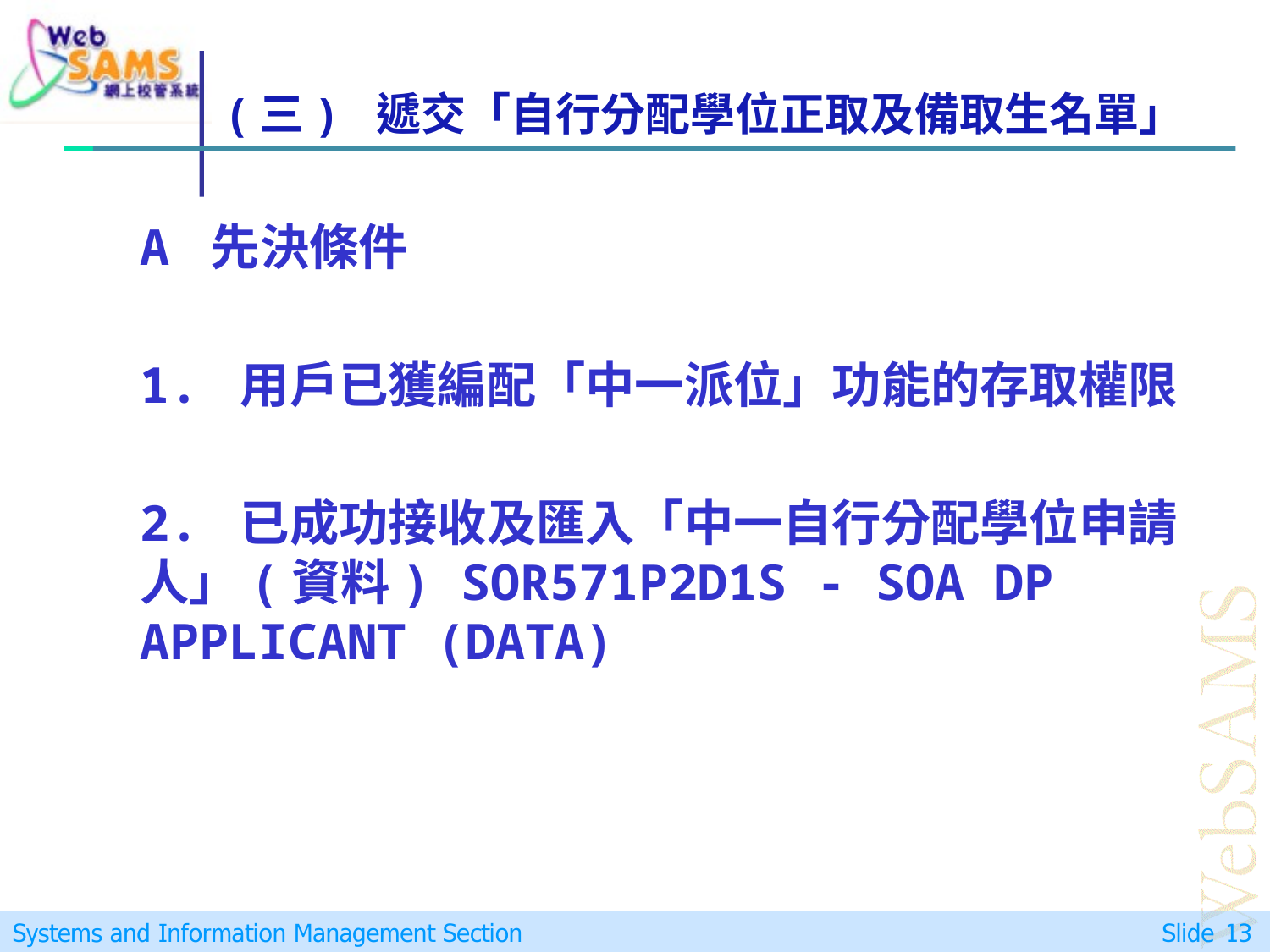

# (三) 遞交「自行分配學位正取及備取生名單」
A 先決條件

1. 用戶已獲編配「中一派位」功能的存取權限

2. 已成功接收及匯入「中一自行分配學位申請人」(資料) SOR571P2D1S - SOA DP APPLICANT (DATA)